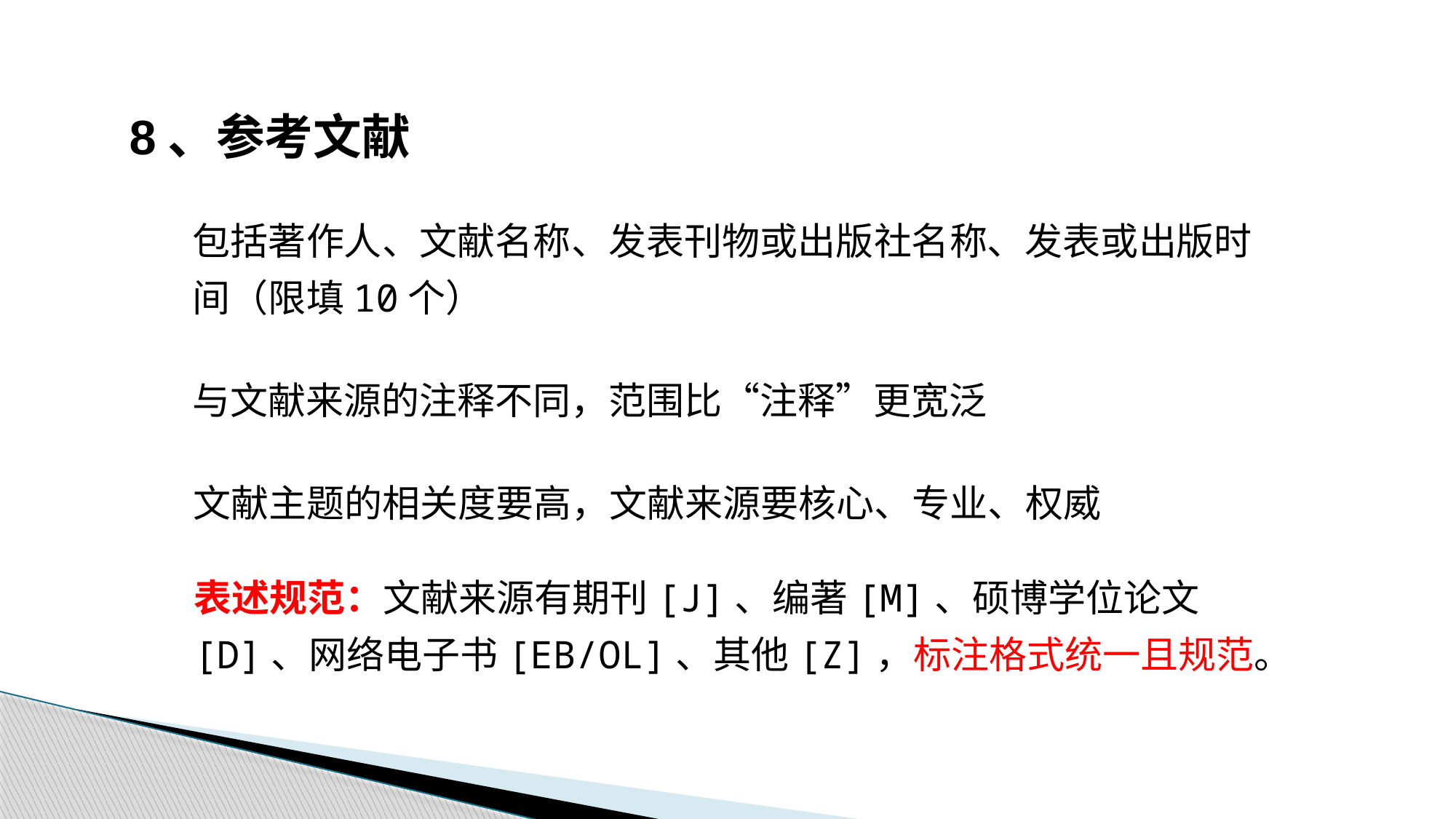

8、参考文献
包括著作人、文献名称、发表刊物或出版社名称、发表或出版时间（限填10个）
与文献来源的注释不同，范围比“注释”更宽泛
文献主题的相关度要高，文献来源要核心、专业、权威
表述规范：文献来源有期刊[J]、编著[M]、硕博学位论文[D]、网络电子书[EB/OL]、其他[Z]，标注格式统一且规范。